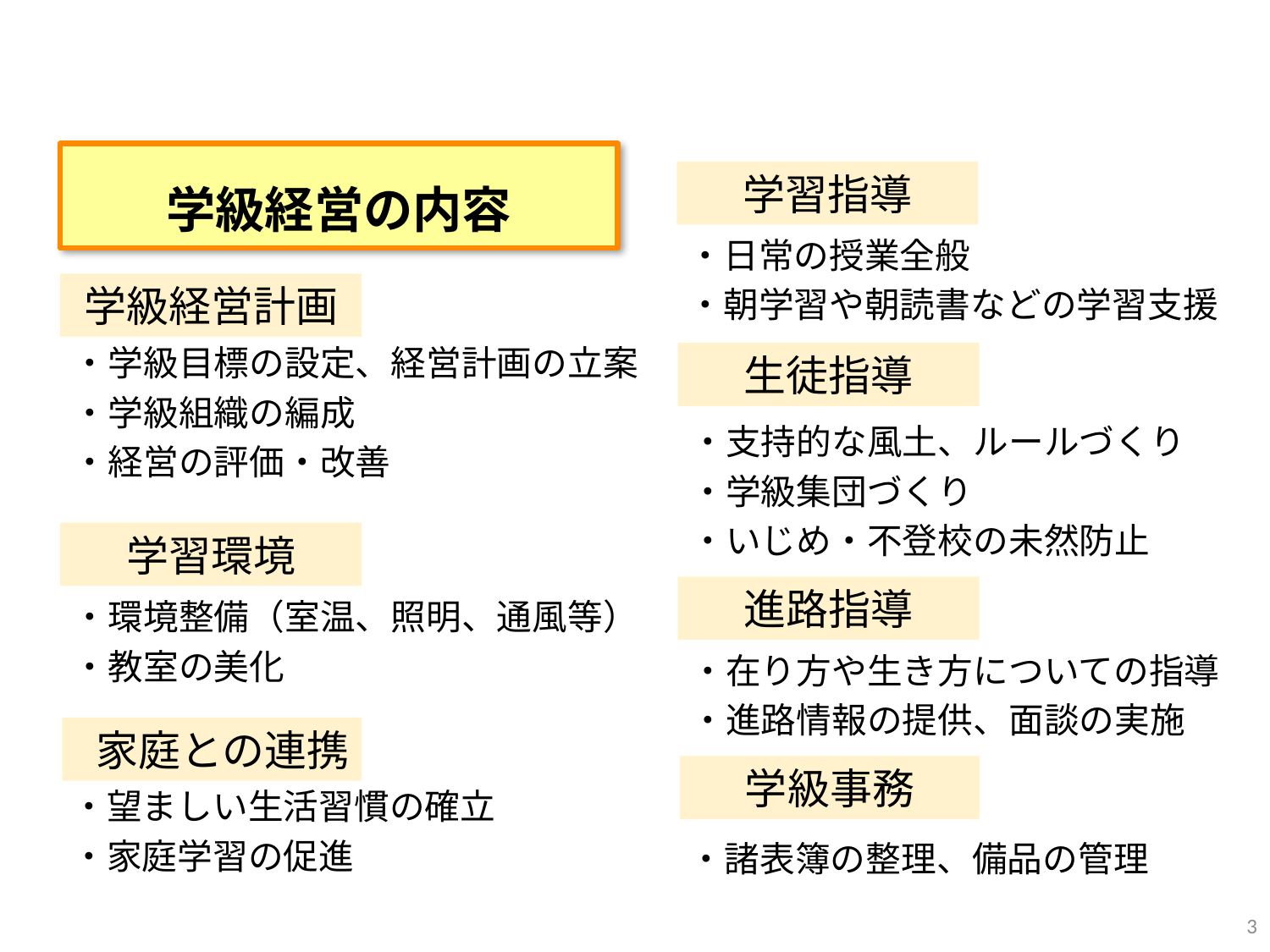

学級経営の内容
学習指導
・日常の授業全般
・朝学習や朝読書などの学習支援
学級経営計画
・学級目標の設定、経営計画の立案
・学級組織の編成
・経営の評価・改善
生徒指導
・支持的な風土、ルールづくり
・学級集団づくり
・いじめ・不登校の未然防止
学習環境
進路指導
・環境整備（室温、照明、通風等）
・教室の美化
・在り方や生き方についての指導
・進路情報の提供、面談の実施
家庭との連携
学級事務
・望ましい生活習慣の確立
・家庭学習の促進
・諸表簿の整理、備品の管理
3